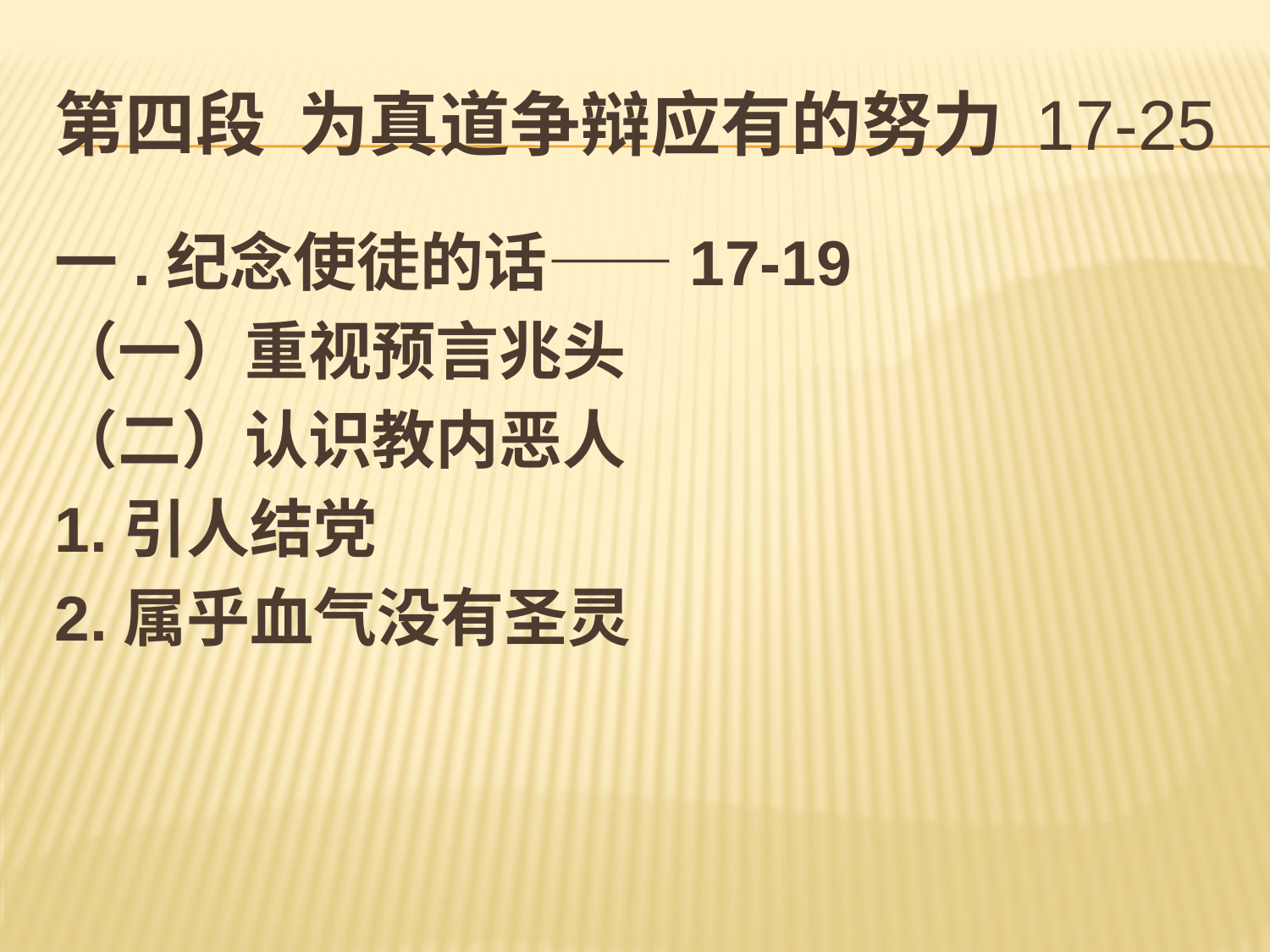

# 第四段  为真道争辩应有的努力 17-25
一.纪念使徒的话——17-19
（一）重视预言兆头
（二）认识教内恶人
1.引人结党
2.属乎血气没有圣灵